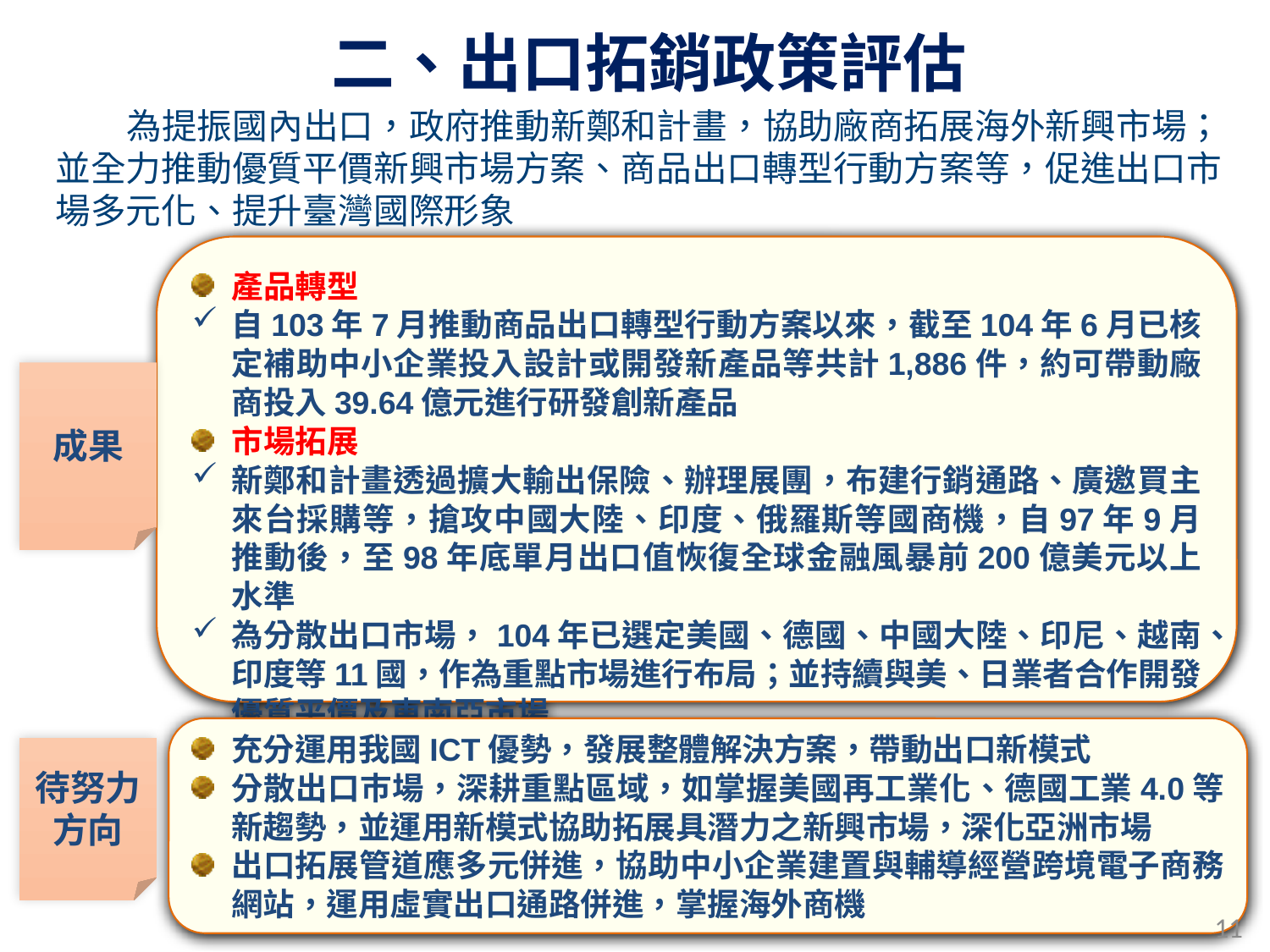

二、出口拓銷政策評估
        為提振國內出口，政府推動新鄭和計畫，協助廠商拓展海外新興市場；並全力推動優質平價新興市場方案、商品出口轉型行動方案等，促進出口市場多元化、提升臺灣國際形象
產品轉型
自103年7月推動商品出口轉型行動方案以來，截至104年6月已核定補助中小企業投入設計或開發新產品等共計1,886件，約可帶動廠商投入39.64億元進行研發創新產品
市場拓展
新鄭和計畫透過擴大輸出保險、辦理展團，布建行銷通路、廣邀買主來台採購等，搶攻中國大陸、印度、俄羅斯等國商機，自97年9月推動後，至98年底單月出口值恢復全球金融風暴前200億美元以上水準
為分散出口市場，104年已選定美國、德國、中國大陸、印尼、越南、印度等11國，作為重點市場進行布局；並持續與美、日業者合作開發優質平價及東南亞市場
成果
充分運用我國ICT優勢，發展整體解決方案，帶動出口新模式
分散出口巿場，深耕重點區域，如掌握美國再工業化、德國工業4.0等新趨勢，並運用新模式協助拓展具潛力之新興市場，深化亞洲市場
出口拓展管道應多元併進，協助中小企業建置與輔導經營跨境電子商務網站，運用虛實出口通路併進，掌握海外商機
待努力方向
11